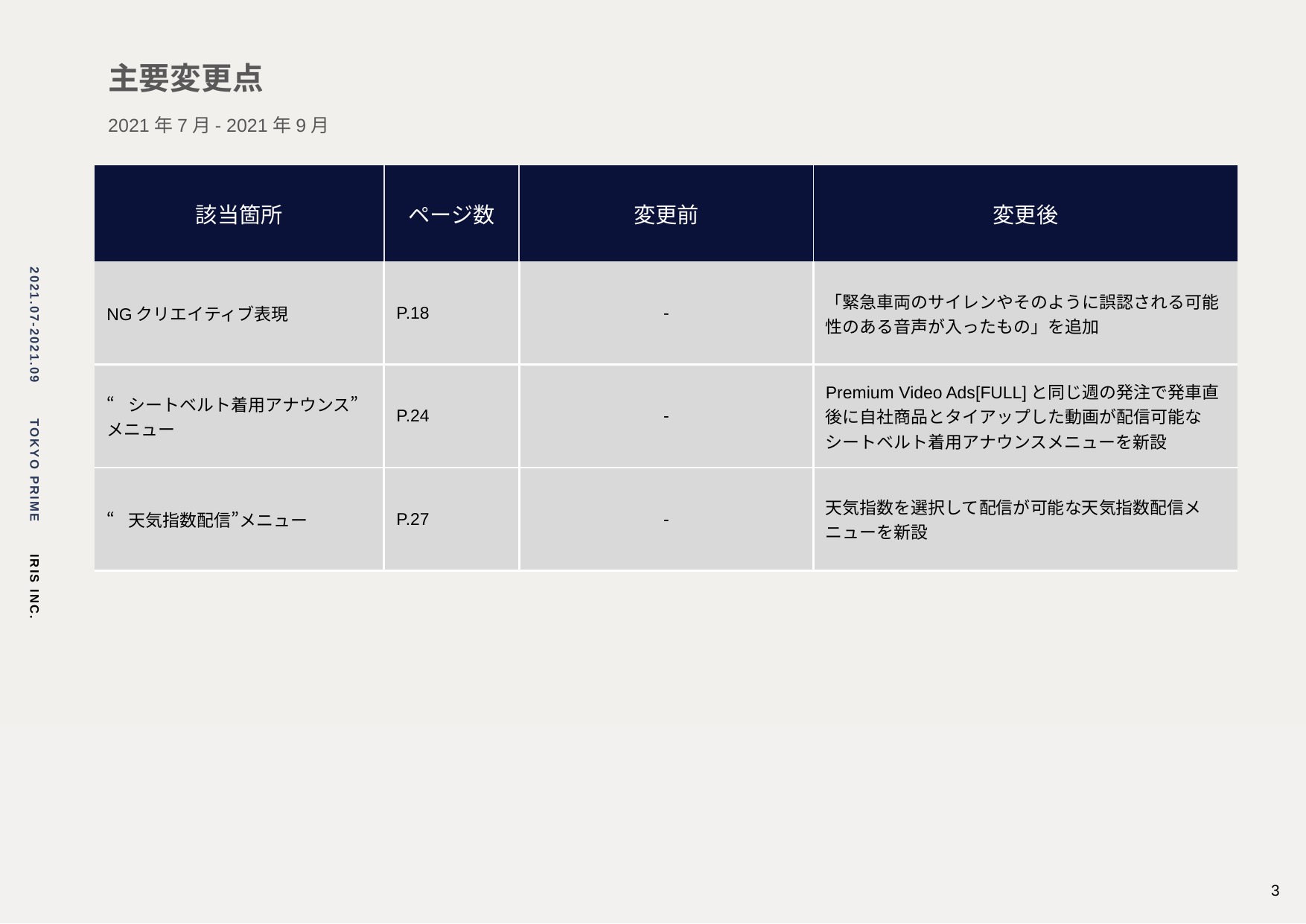

主要変更点
2021年7月- 2021年9月
| 該当箇所 | ページ数 | 変更前 | 変更後 |
| --- | --- | --- | --- |
| NGクリエイティブ表現 | P.18 | - | 「緊急車両のサイレンやそのように誤認される可能性のある音声が入ったもの」を追加 |
| “シートベルト着用アナウンス”メニュー | P.24 | - | Premium Video Ads[FULL]と同じ週の発注で発車直後に自社商品とタイアップした動画が配信可能なシートベルト着用アナウンスメニューを新設 |
| “天気指数配信”メニュー | P.27 | - | 天気指数を選択して配信が可能な天気指数配信メニューを新設 |